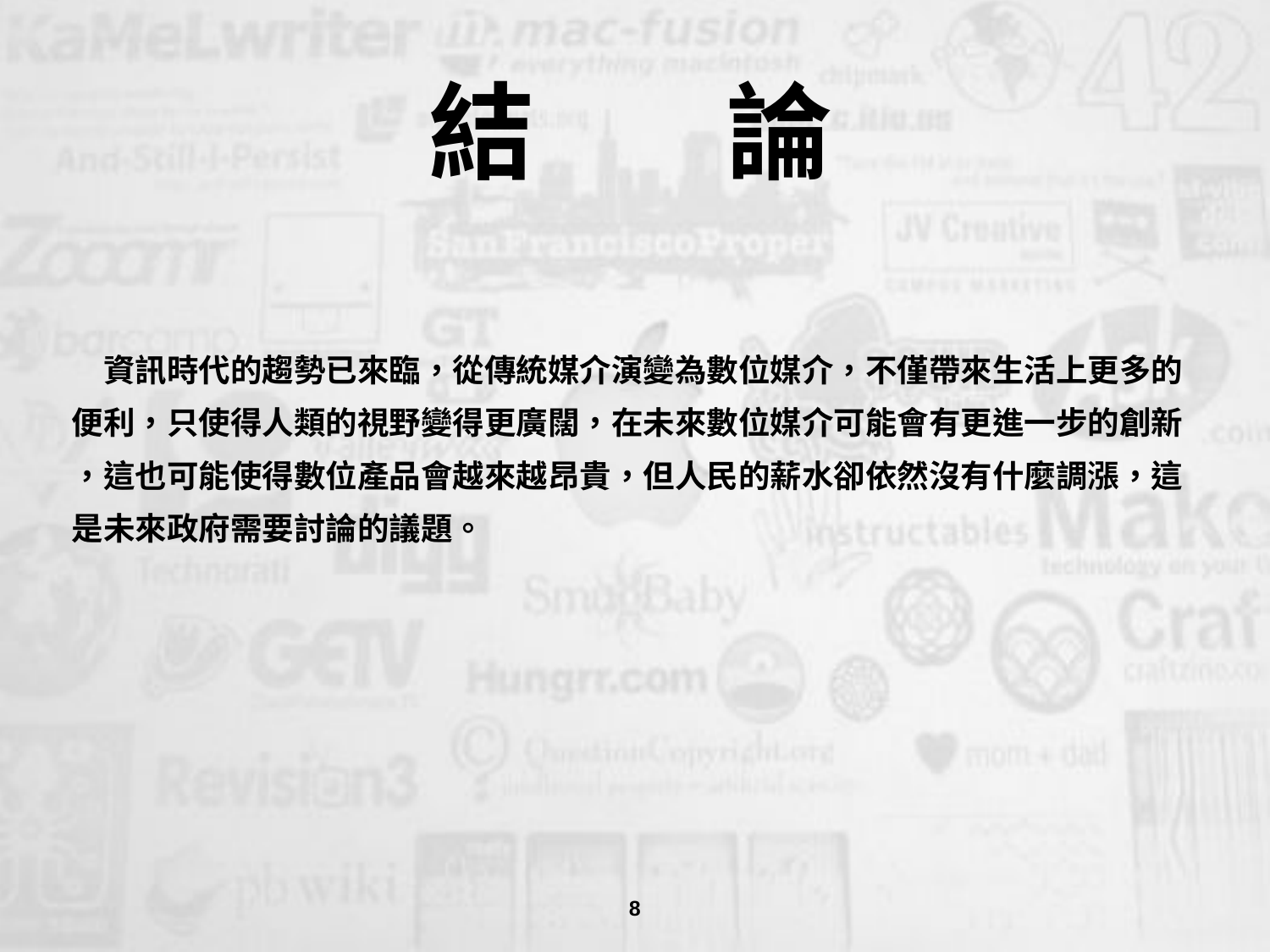

# 結        論

　資訊時代的趨勢已來臨，從傳統媒介演變為數位媒介，不僅帶來生活上更多的便利，只使得人類的視野變得更廣闊，在未來數位媒介可能會有更進一步的創新
，這也可能使得數位產品會越來越昂貴，但人民的薪水卻依然沒有什麼調漲，這是未來政府需要討論的議題。

8